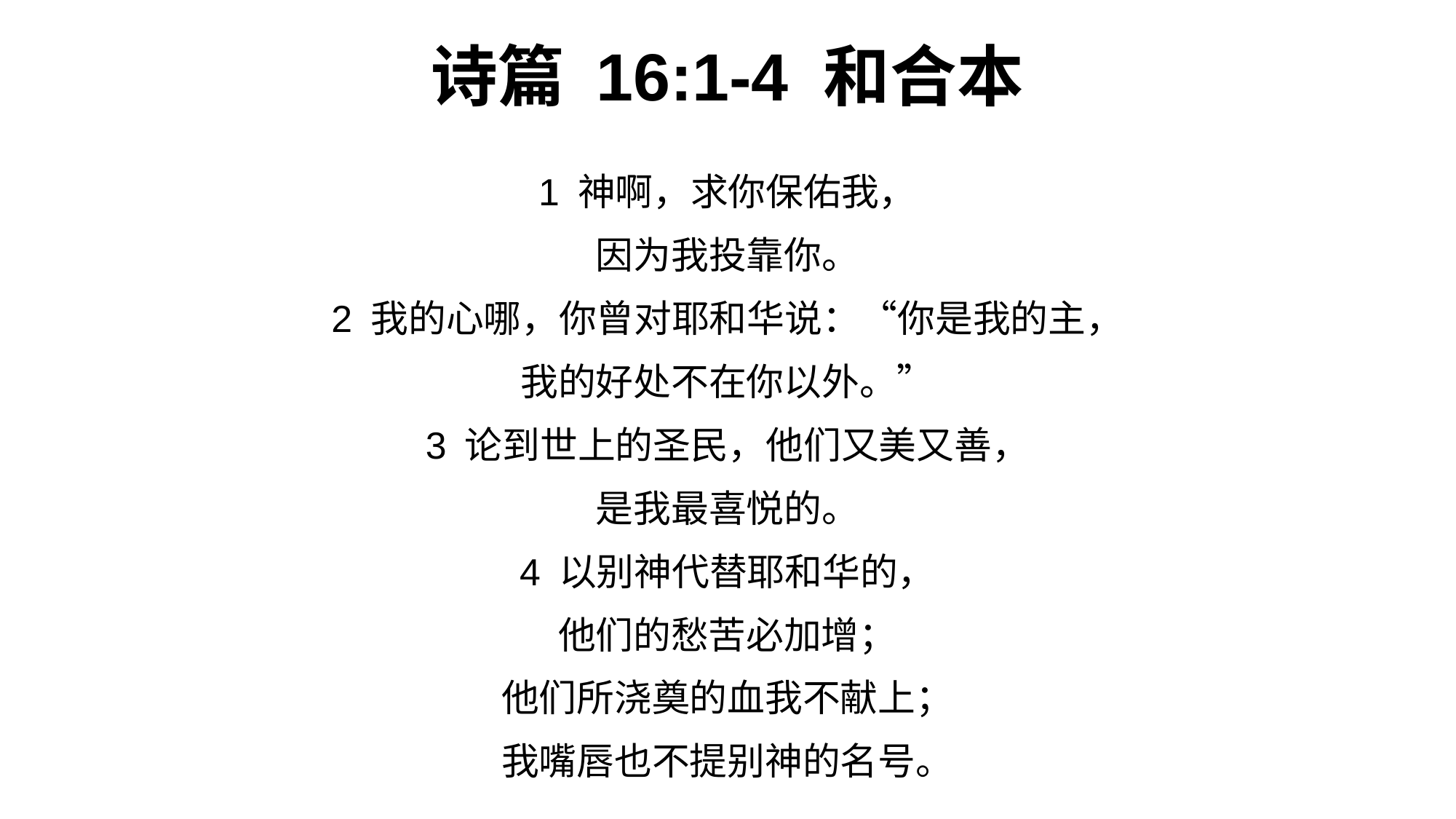

# 诗篇 16:1-4 和合本
1 神啊，求你保佑我，
因为我投靠你。
2 我的心哪，你曾对耶和华说：“你是我的主，
我的好处不在你以外。”
3 论到世上的圣民，他们又美又善，
是我最喜悦的。
4 以别神代替耶和华的，
他们的愁苦必加增；
他们所浇奠的血我不献上；
我嘴唇也不提别神的名号。